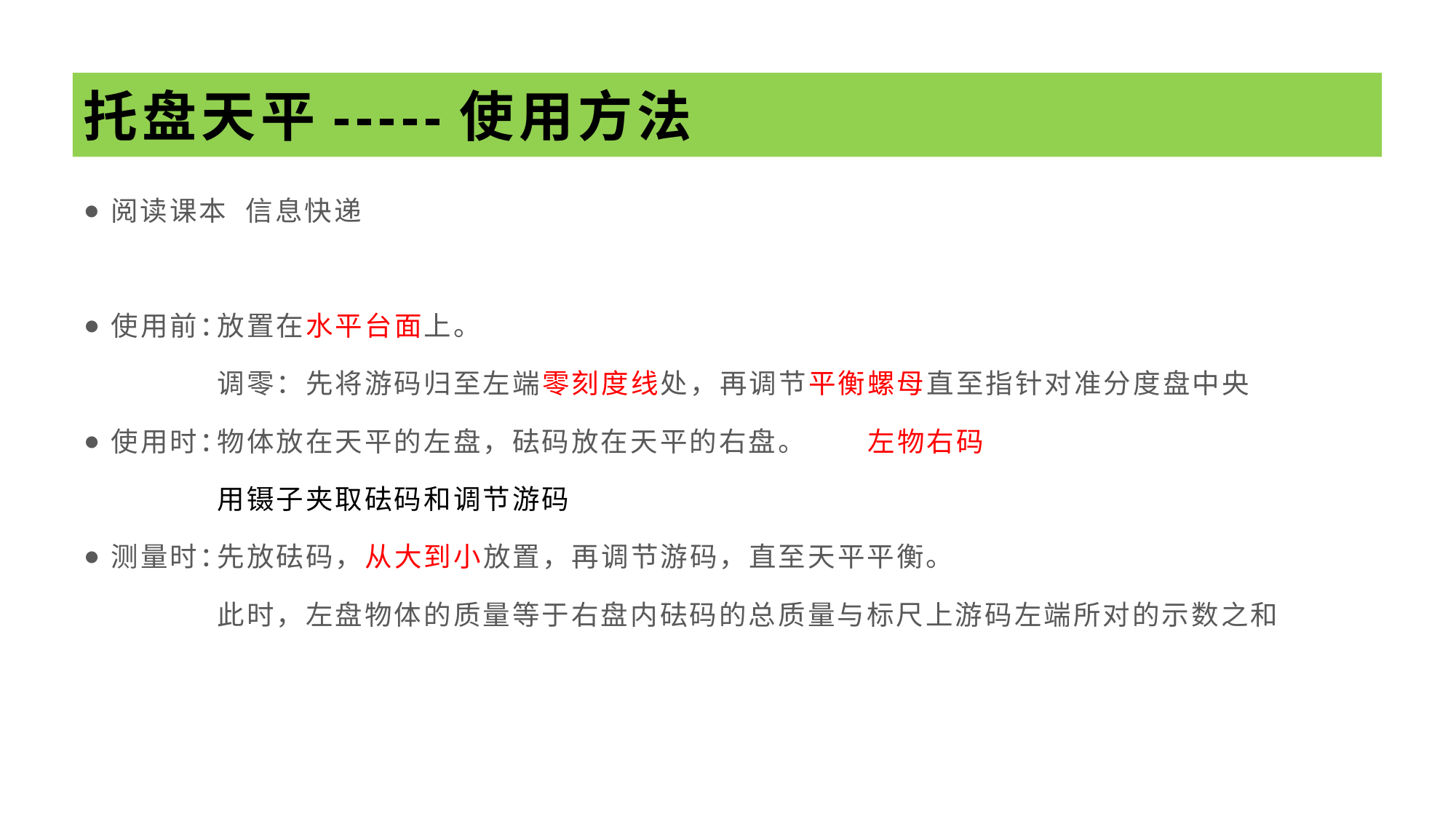

# 托盘天平-----使用方法
阅读课本  信息快递
使用前：

使用时：

测量时：
               放置在水平台面上。
               调零：先将游码归至左端零刻度线处，再调节平衡螺母直至指针对准分度盘中央
               物体放在天平的左盘，砝码放在天平的右盘。       左物右码
               用镊子夹取砝码和调节游码
               先放砝码，从大到小放置，再调节游码，直至天平平衡。
               此时，左盘物体的质量等于右盘内砝码的总质量与标尺上游码左端所对的示数之和